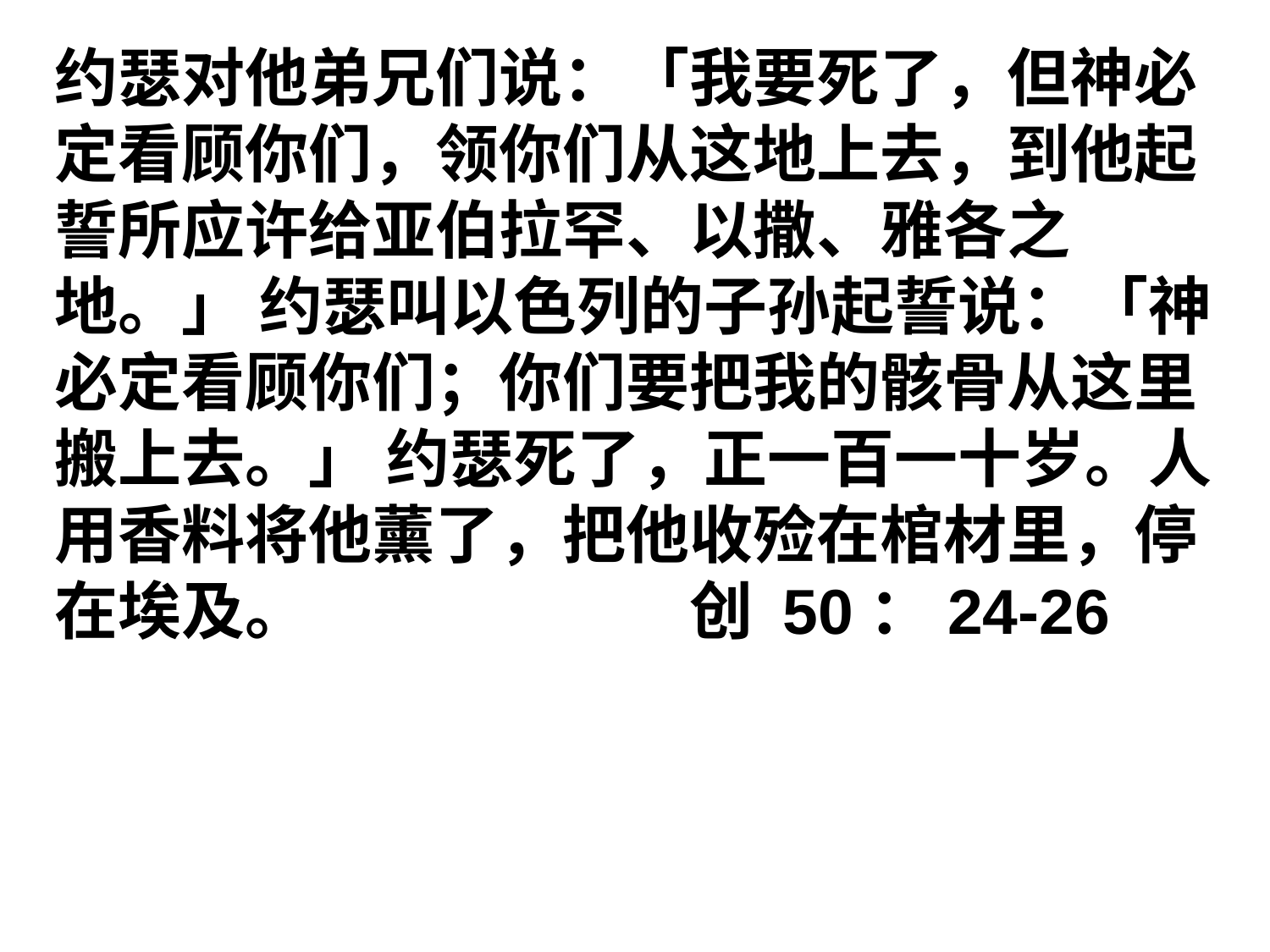

约瑟对他弟兄们说：「我要死了，但神必定看顾你们，领你们从这地上去，到他起誓所应许给亚伯拉罕、以撒、雅各之地。」 约瑟叫以色列的子孙起誓说：「神必定看顾你们；你们要把我的骸骨从这里搬上去。」 约瑟死了，正一百一十岁。人用香料将他薰了，把他收殓在棺材里，停在埃及。 			创 50：24-26